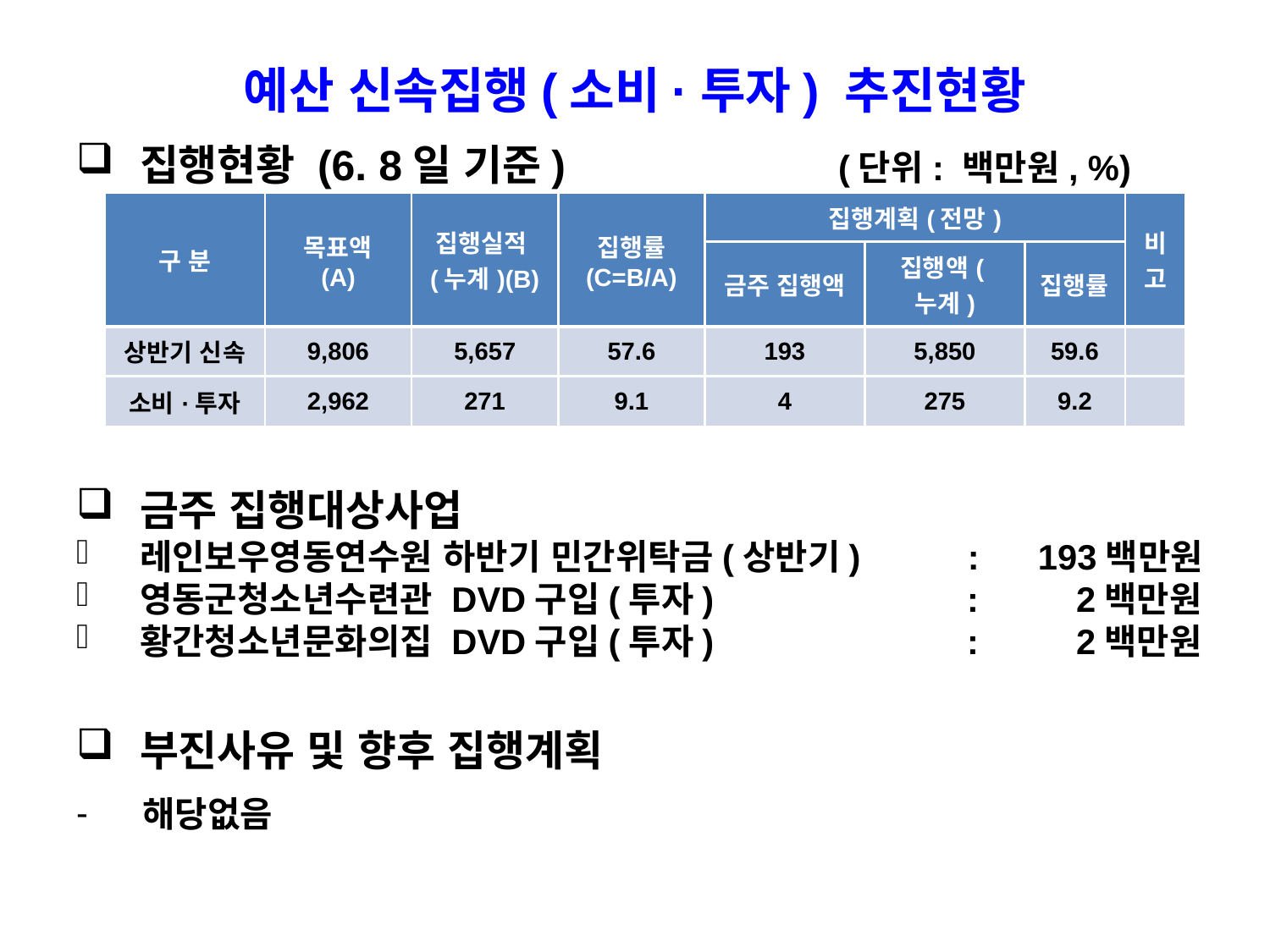

예산 신속집행(소비·투자) 추진현황
집행현황 (6. 8일 기준)                       (단위: 백만원, %)

금주 집행대상사업
레인보우영동연수원 하반기 민간위탁금(상반기)           :      193백만원
영동군청소년수련관 DVD구입(투자)                          :          2백만원
황간청소년문화의집 DVD구입(투자)                          :          2백만원

부진사유 및 향후 집행계획
 해당없음
| 구 분 | 목표액 (A) | 집행실적(누계)(B) | 집행률 (C=B/A) | 집행계획(전망) |  |  | 비 고 |
| --- | --- | --- | --- | --- | --- | --- | --- |
|  |  |  |  | 금주 집행액 | 집행액(누계) | 집행률 |  |
| 상반기 신속 | 9,806 | 5,657 | 57.6 | 193 | 5,850 | 59.6 |  |
| 소비·투자 | 2,962 | 271 | 9.1 | 4 | 275 | 9.2 |  |